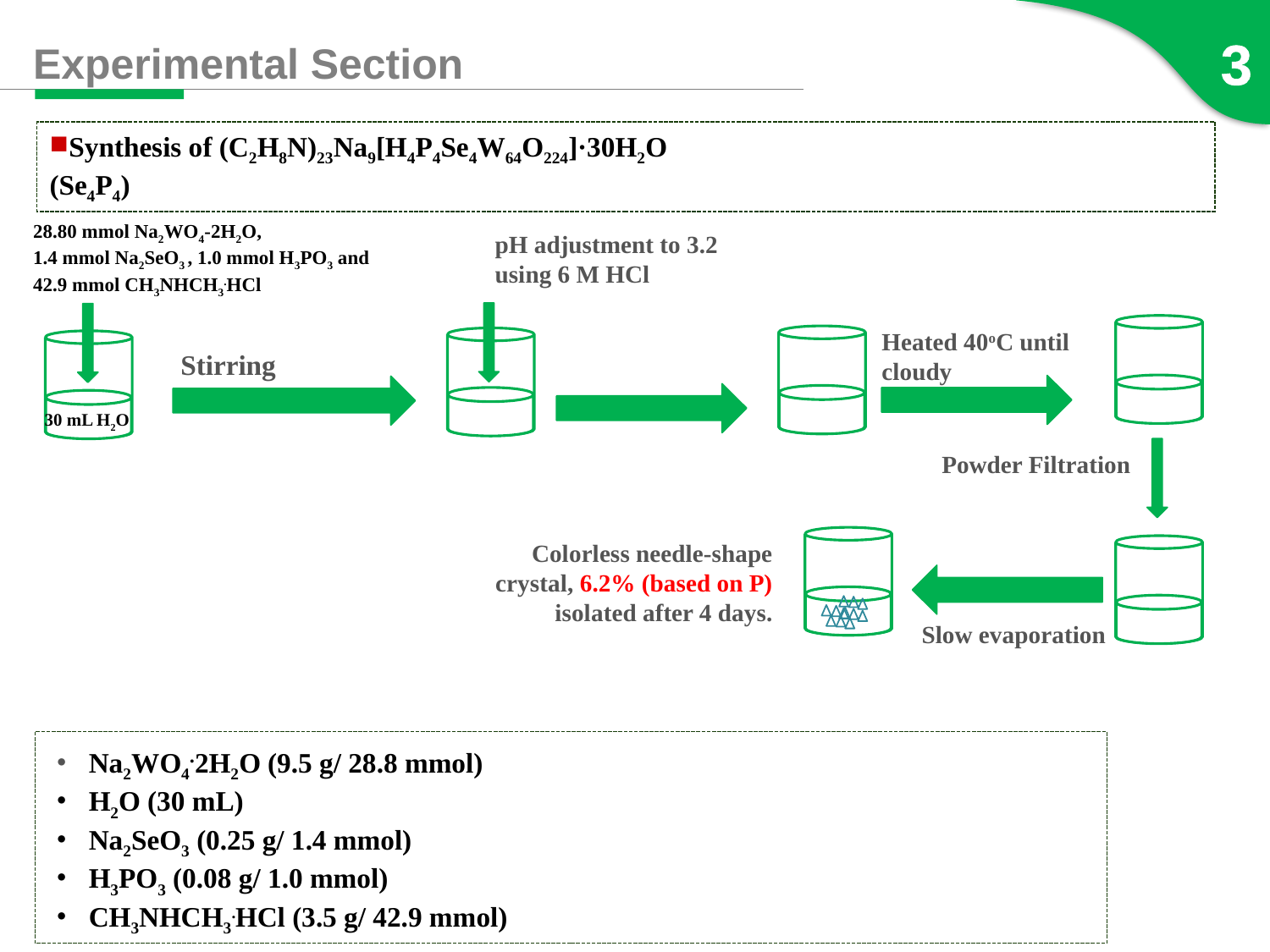

3
Experimental Section

Synthesis of (C2H8N)23Na9[H4P4Se4W64O224]·30H2O 					(Se4P4)
28.80 mmol Na2WO4-2H2O,
1.4 mmol Na2SeO3 , 1.0 mmol H3PO3 and 42.9 mmol CH3NHCH3.HCl
pH adjustment to 3.2 using 6 M HCl

Heated 40oC until cloudy

Stirring

30 mL H2O
Powder Filtration

Colorless needle-shape crystal, 6.2% (based on P) isolated after 4 days.

Slow evaporation
・ Na2WO4.2H2O (9.5 g/ 28.8 mmol)
・ H2O (30 mL)
・ Na2SeO3 (0.25 g/ 1.4 mmol)
・ H3PO3 (0.08 g/ 1.0 mmol)
・ CH3NHCH3.HCl (3.5 g/ 42.9 mmol)